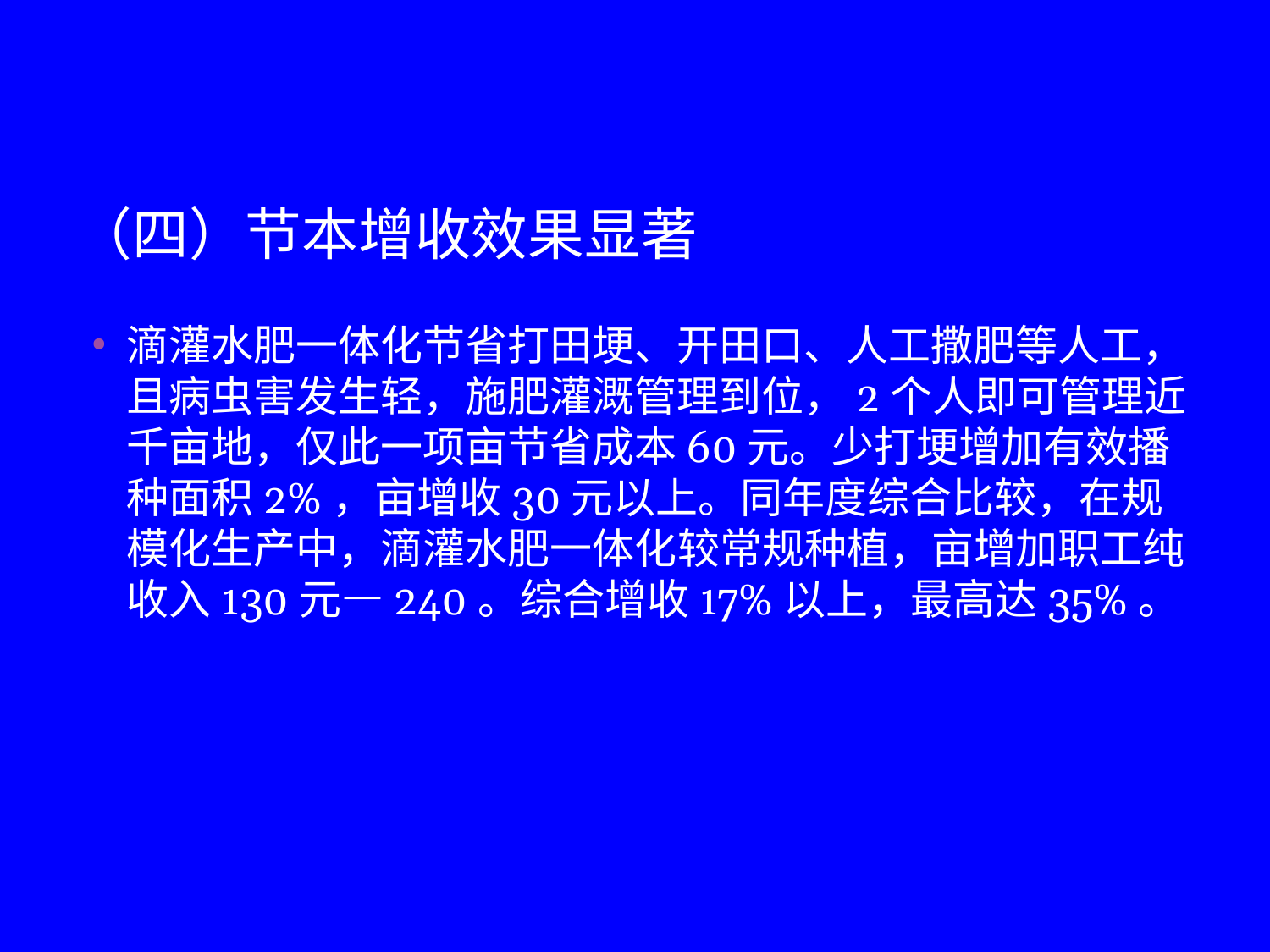

# （四）节本增收效果显著
滴灌水肥一体化节省打田埂、开田口、人工撒肥等人工，且病虫害发生轻，施肥灌溉管理到位，2个人即可管理近千亩地，仅此一项亩节省成本60元。少打埂增加有效播种面积2%，亩增收30元以上。同年度综合比较，在规模化生产中，滴灌水肥一体化较常规种植，亩增加职工纯收入130元—240。综合增收17%以上，最高达35%。